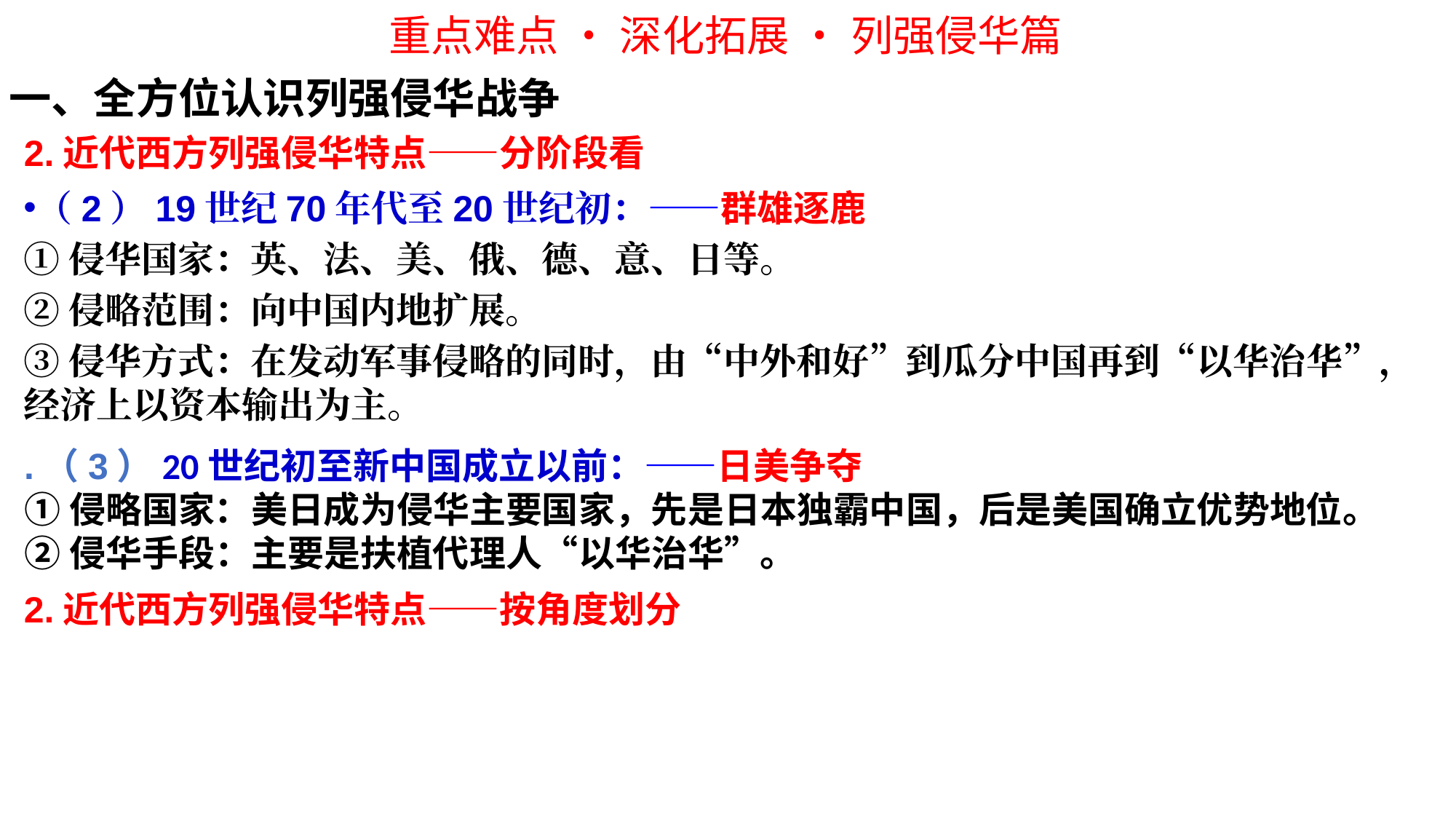

重点难点 • 深化拓展 • 列强侵华篇
一、全方位认识列强侵华战争
2.近代西方列强侵华特点——分阶段看

（2）19世纪70年代至20世纪初：——群雄逐鹿
①侵华国家：英、法、美、俄、德、意、日等。
②侵略范围：向中国内地扩展。
③侵华方式：在发动军事侵略的同时，由“中外和好”到瓜分中国再到“以华治华”，经济上以资本输出为主。
.（3）20世纪初至新中国成立以前：——日美争夺
①侵略国家：美日成为侵华主要国家，先是日本独霸中国，后是美国确立优势地位。
②侵华手段：主要是扶植代理人“以华治华”。
2.近代西方列强侵华特点——按角度划分